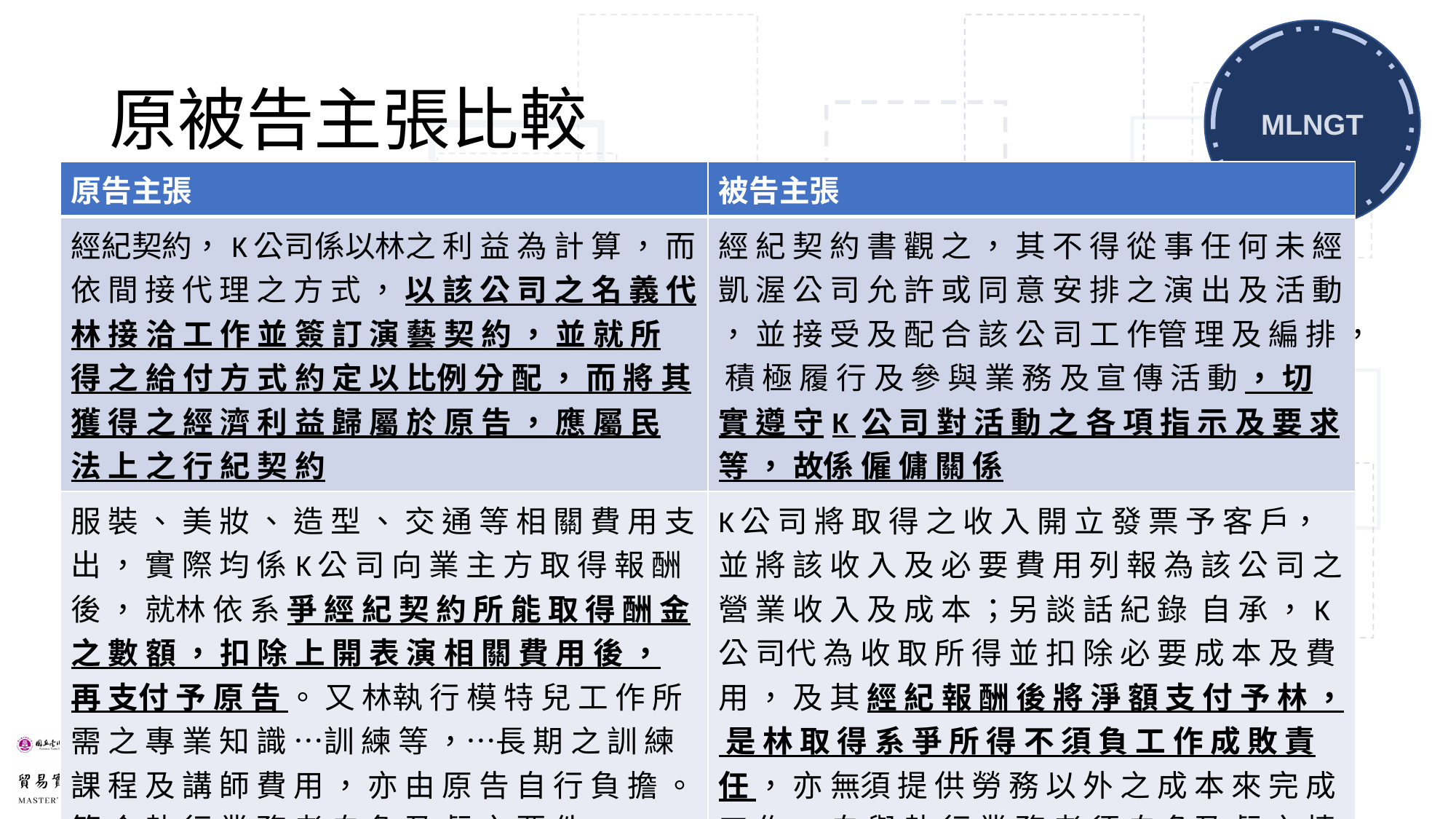

# 原被告主張比較
| 原告主張 | 被告主張 |
| --- | --- |
| 經紀契約，K公司係以林之 利 益 為 計 算 ， 而 依 間 接 代 理 之 方 式 ， 以 該 公 司 之 名 義 代 林 接 洽 工 作 並 簽 訂 演 藝 契 約 ， 並 就 所 得 之 給 付 方 式 約 定 以 比例 分 配 ， 而 將 其 獲 得 之 經 濟 利 益 歸 屬 於 原 告 ， 應 屬 民 法 上 之 行 紀 契 約 | 經 紀 契 約 書 觀 之 ， 其 不 得 從 事 任 何 未 經 凱 渥 公 司 允 許 或 同 意 安 排 之 演 出 及 活 動 ， 並 接 受 及 配 合 該 公 司 工 作管 理 及 編 排 ， 積 極 履 行 及 參 與 業 務 及 宣 傳 活 動 ， 切 實 遵 守K 公 司 對 活 動 之 各 項 指 示 及 要 求 等 ， 故係 僱 傭 關 係 |
| 服 裝 、 美 妝 、 造 型 、 交 通 等 相 關 費 用 支 出 ， 實 際 均 係K公 司 向 業 主 方 取 得 報 酬 後 ， 就林 依 系 爭 經 紀 契 約 所 能 取 得 酬 金 之 數 額 ， 扣 除 上 開 表 演 相 關 費 用 後 ， 再 支付 予 原 告 。 又 林執 行 模 特 兒 工 作 所 需 之 專 業 知 識 …訓 練 等 ，…長 期 之 訓 練 課 程 及 講 師 費 用 ， 亦 由 原 告 自 行 負 擔 。 符 合 執 行 業 務 者 自 負 盈 虧 之 要 件 。 | K公 司 將 取 得 之 收 入 開 立 發 票 予 客 戶， 並 將 該 收 入 及 必 要 費 用 列 報 為 該 公 司 之 營 業 收 入 及 成 本 ；另 談 話 紀 錄 自 承 ，K 公 司代 為 收 取 所 得 並 扣 除 必 要 成 本 及 費 用 ， 及 其 經 紀 報 酬 後 將 淨 額 支 付 予 林 ， 是 林 取 得 系 爭 所 得 不 須 負 工 作 成 敗 責 任 ， 亦 無須 提 供 勞 務 以 外 之 成 本 來 完 成 工 作 ， 自 與 執 行 業 務 者 須 自 負盈 虧 之 情 形 有 別 。 |